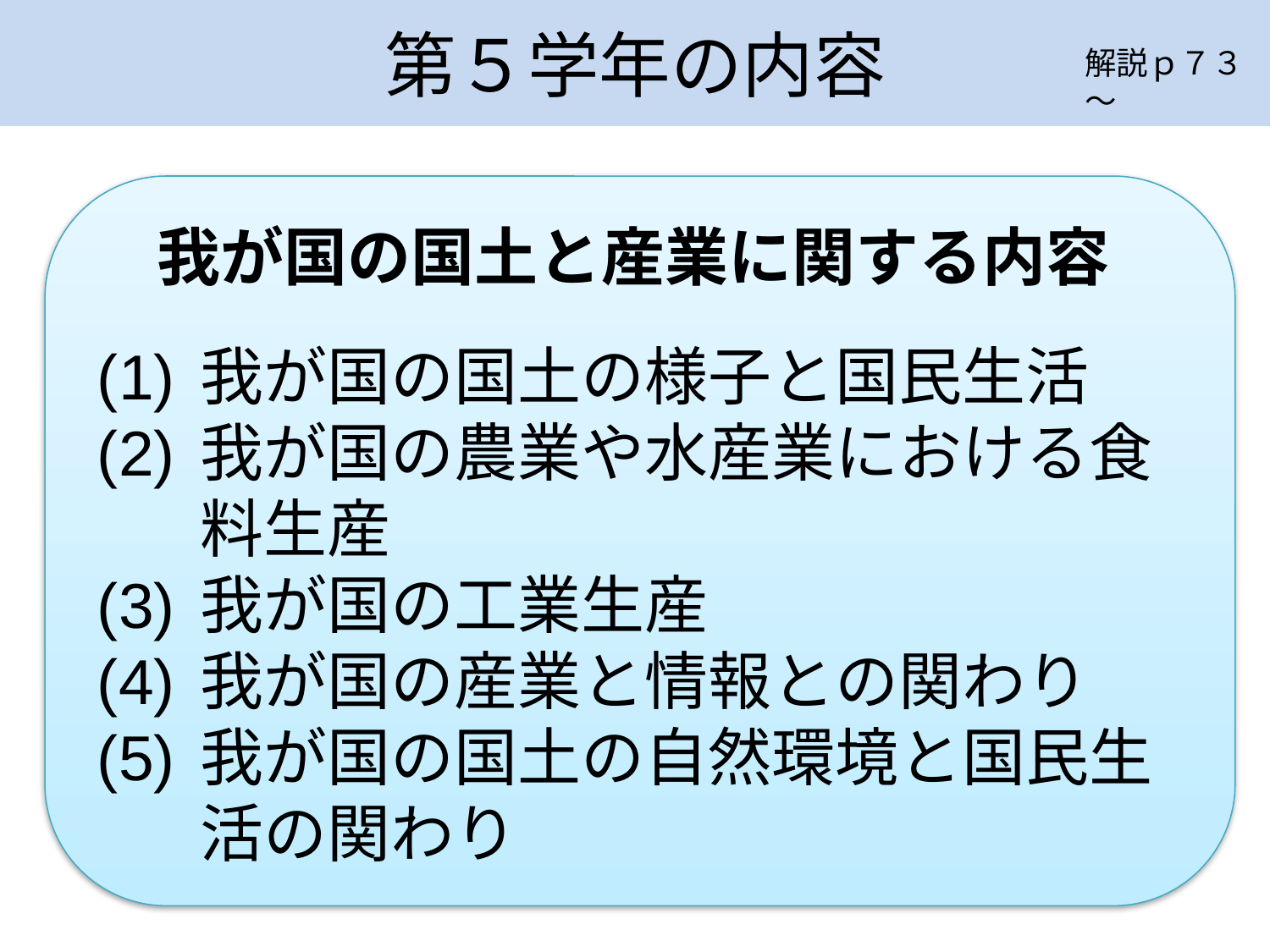

# 第５学年の内容
解説ｐ７３～
　我が国の国土と産業に関する内容

我が国の国土の様子と国民生活
我が国の農業や水産業における食料生産
我が国の工業生産
我が国の産業と情報との関わり
我が国の国土の自然環境と国民生活の関わり